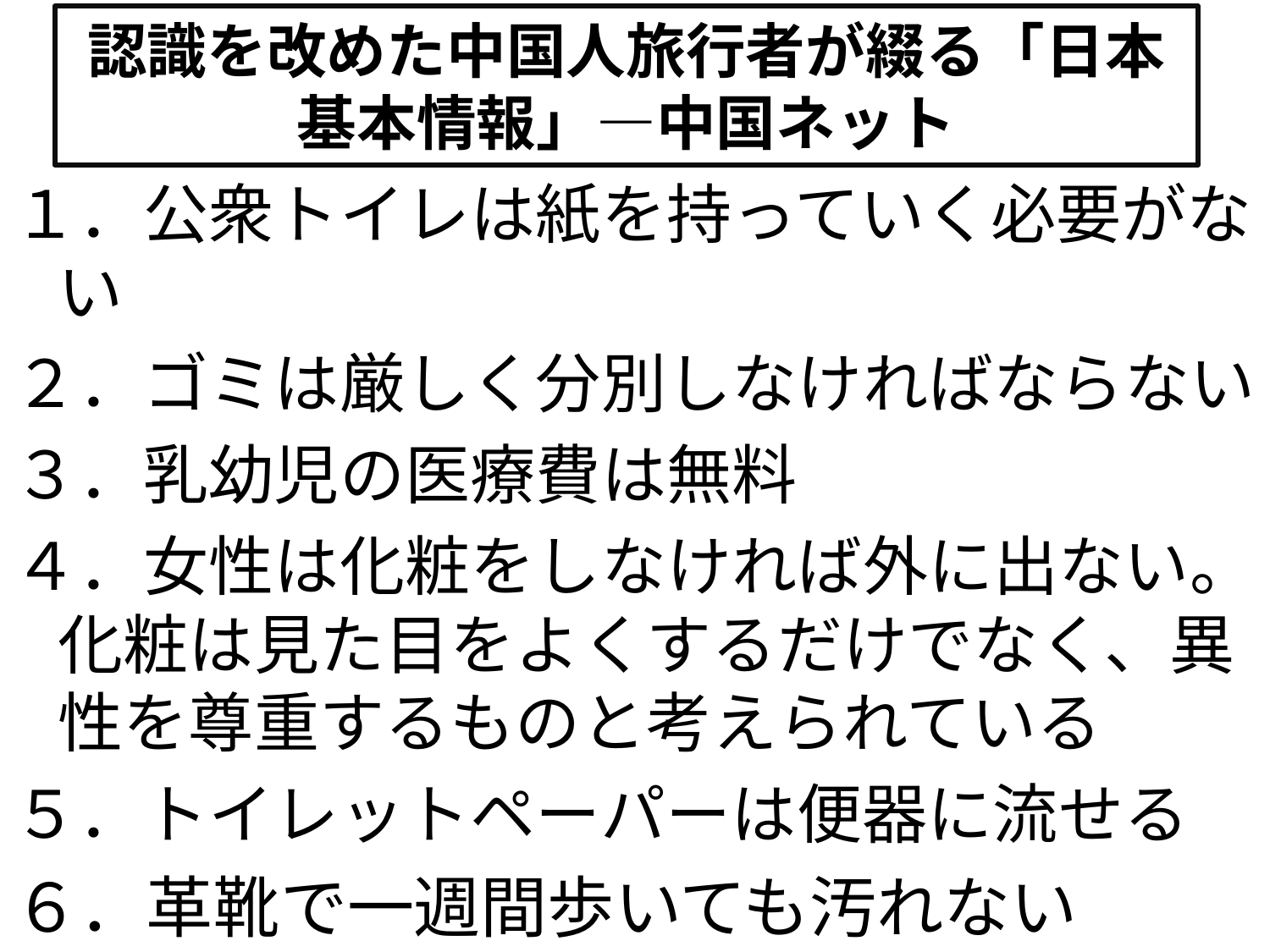

# 認識を改めた中国人旅行者が綴る「日本基本情報」―中国ネット
１．公衆トイレは紙を持っていく必要がない
２．ゴミは厳しく分別しなければならない
３．乳幼児の医療費は無料
４．女性は化粧をしなければ外に出ない。化粧は見た目をよくするだけでなく、異性を尊重するものと考えられている
５．トイレットペーパーは便器に流せる
６．革靴で一週間歩いても汚れない